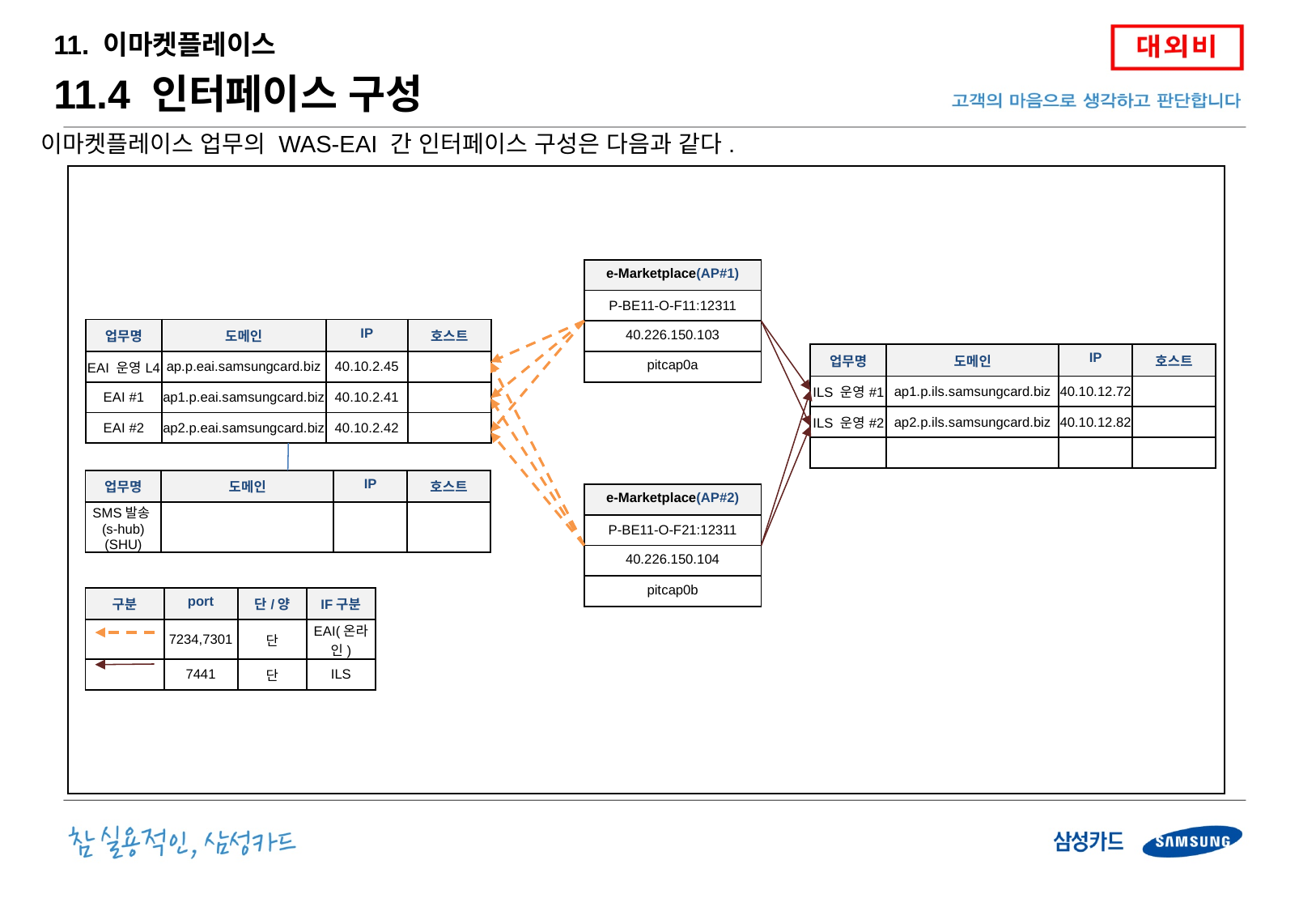

11. 이마켓플레이스
11.4 인터페이스 구성
이마켓플레이스 업무의 WAS-EAI 간 인터페이스 구성은 다음과 같다.

| e-Marketplace(AP#1) |
| --- |
| P-BE11-O-F11:12311 |
| 40.226.150.103 |
| pitcap0a |
| 업무명 | 도메인 | IP | 호스트 |
| --- | --- | --- | --- |
| EAI 운영L4 | ap.p.eai.samsungcard.biz | 40.10.2.45 |  |
| EAI #1 | ap1.p.eai.samsungcard.biz | 40.10.2.41 |  |
| EAI #2 | ap2.p.eai.samsungcard.biz | 40.10.2.42 |  |
| 업무명 | 도메인 | IP | 호스트 |
| --- | --- | --- | --- |
| ILS 운영#1 | ap1.p.ils.samsungcard.biz | 40.10.12.72 |  |
| ILS 운영#2 | ap2.p.ils.samsungcard.biz | 40.10.12.82 |  |
|  |  |  |  |
| 업무명 | 도메인 | IP | 호스트 |
| --- | --- | --- | --- |
| SMS발송(s-hub)(SHU) |  |  |  |
| e-Marketplace(AP#2) |
| --- |
| P-BE11-O-F21:12311 |
| 40.226.150.104 |
| pitcap0b |
| 구분 | port | 단/양 | IF구분 |
| --- | --- | --- | --- |
|  | 7234,7301 | 단 | EAI(온라인) |
|  | 7441 | 단 | ILS |